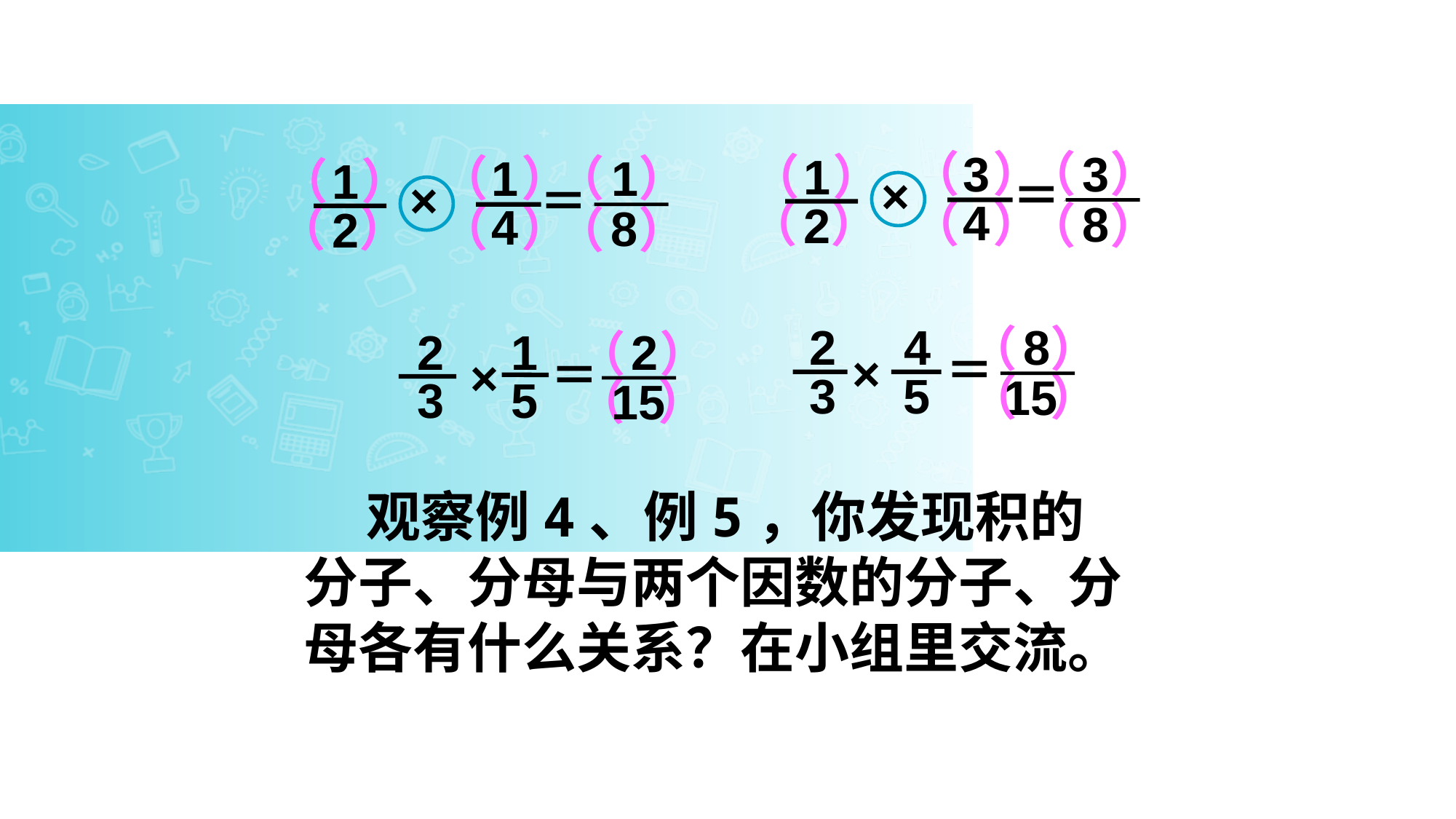

（   ）
（   ）
3
3
（   ）
1
（   ）
（   ）
1
1
（   ）
1
×
＝
×
＝

4
（   ）
（   ）
8
2
（   ）
4
（   ）
（   ）
8
2
（   ）

2
4
8
（   ）
2
1
2
（   ）
＝
×
＝
×
3
5
（   ）
15
3
5
（   ）
15

    观察例4、例5，你发现积的分子、分母与两个因数的分子、分母各有什么关系？在小组里交流。